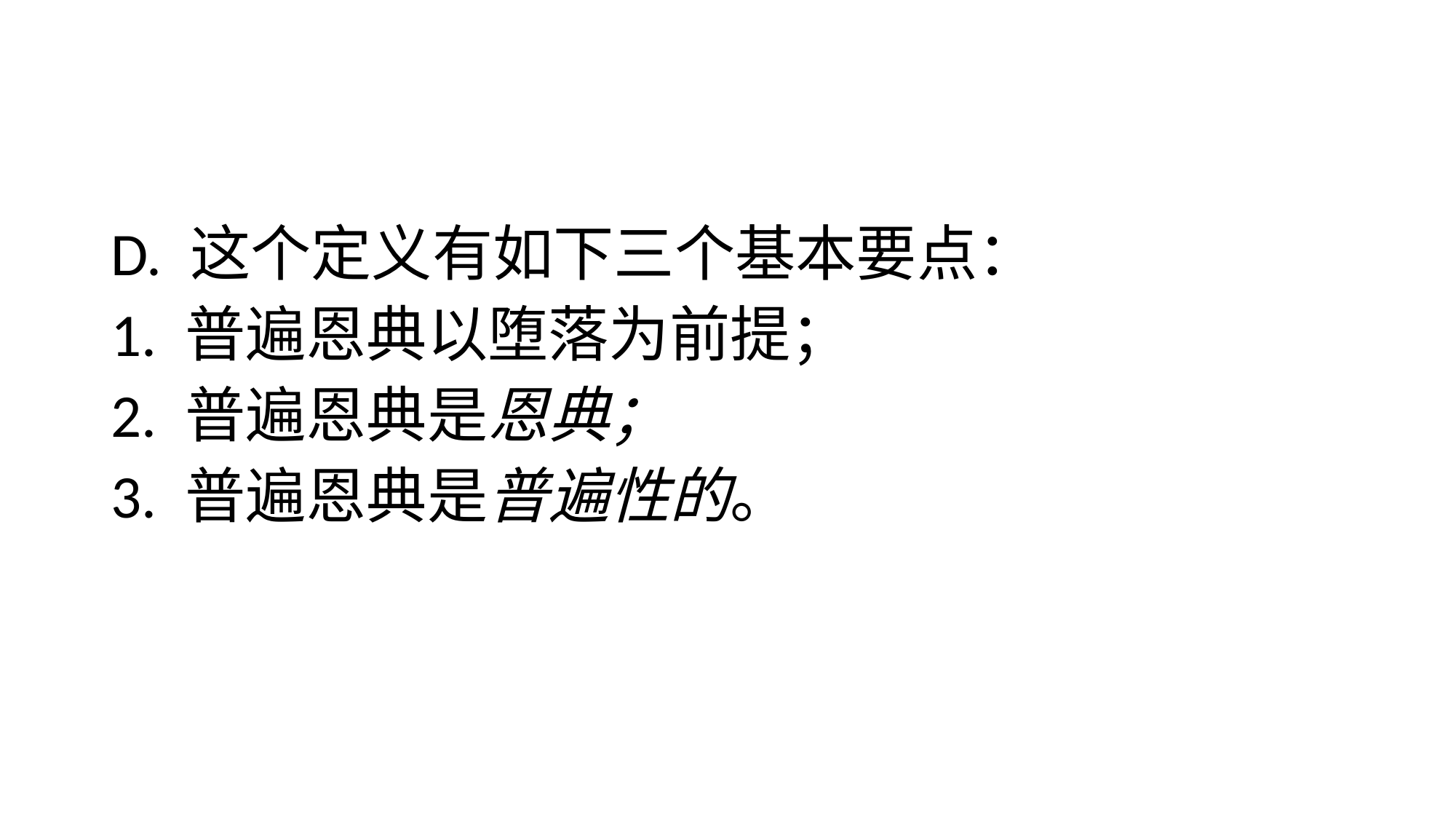

#
D. 这个定义有如下三个基本要点：
1. 普遍恩典以堕落为前提；
2. 普遍恩典是恩典；
3. 普遍恩典是普遍性的。